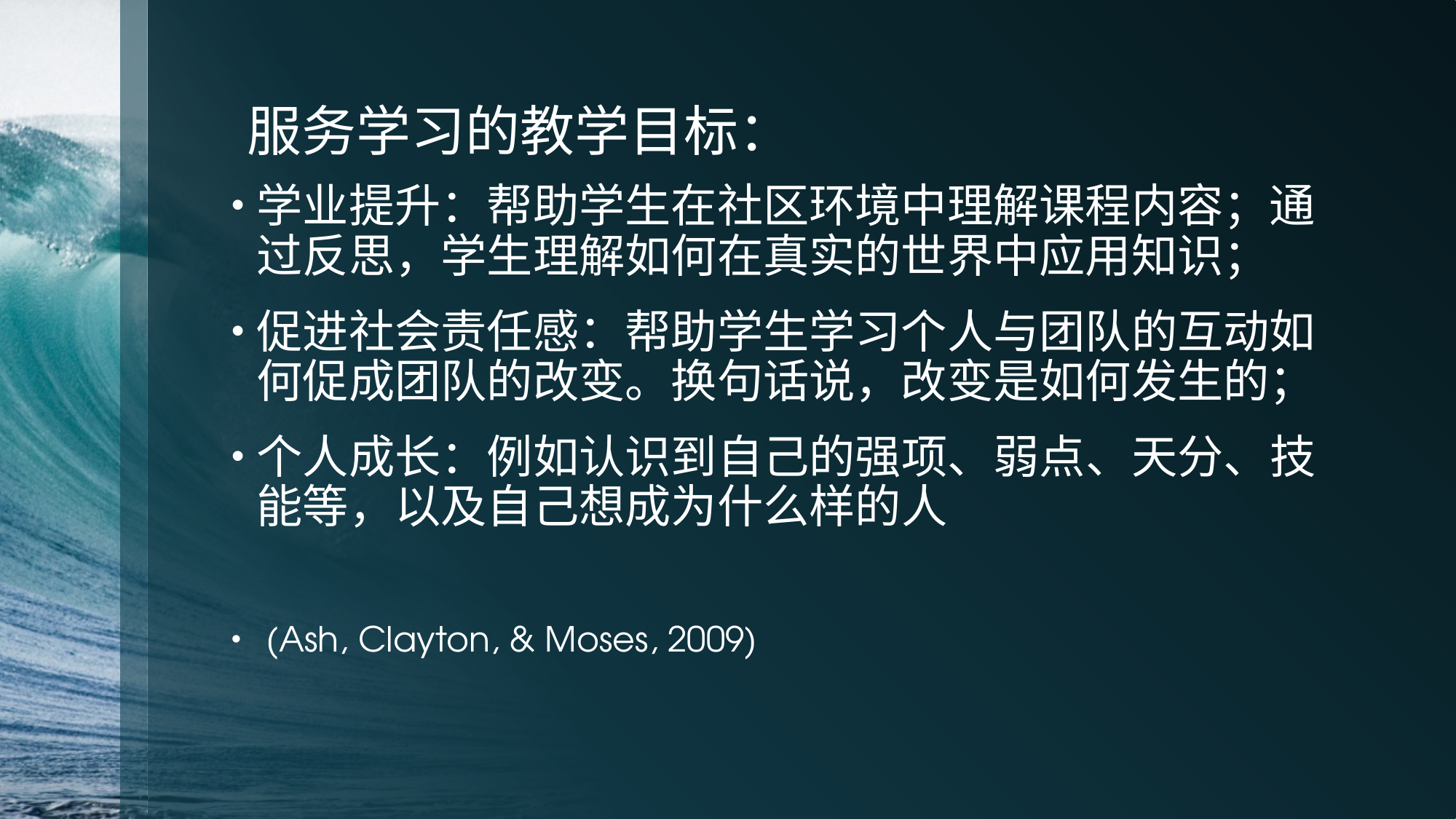

# 服务学习的教学目标：
学业提升：帮助学生在社区环境中理解课程内容；通过反思，学生理解如何在真实的世界中应用知识；
促进社会责任感：帮助学生学习个人与团队的互动如何促成团队的改变。换句话说，改变是如何发生的；
个人成长：例如认识到自己的强项、弱点、天分、技能等，以及自己想成为什么样的人

 (Ash, Clayton, & Moses, 2009)